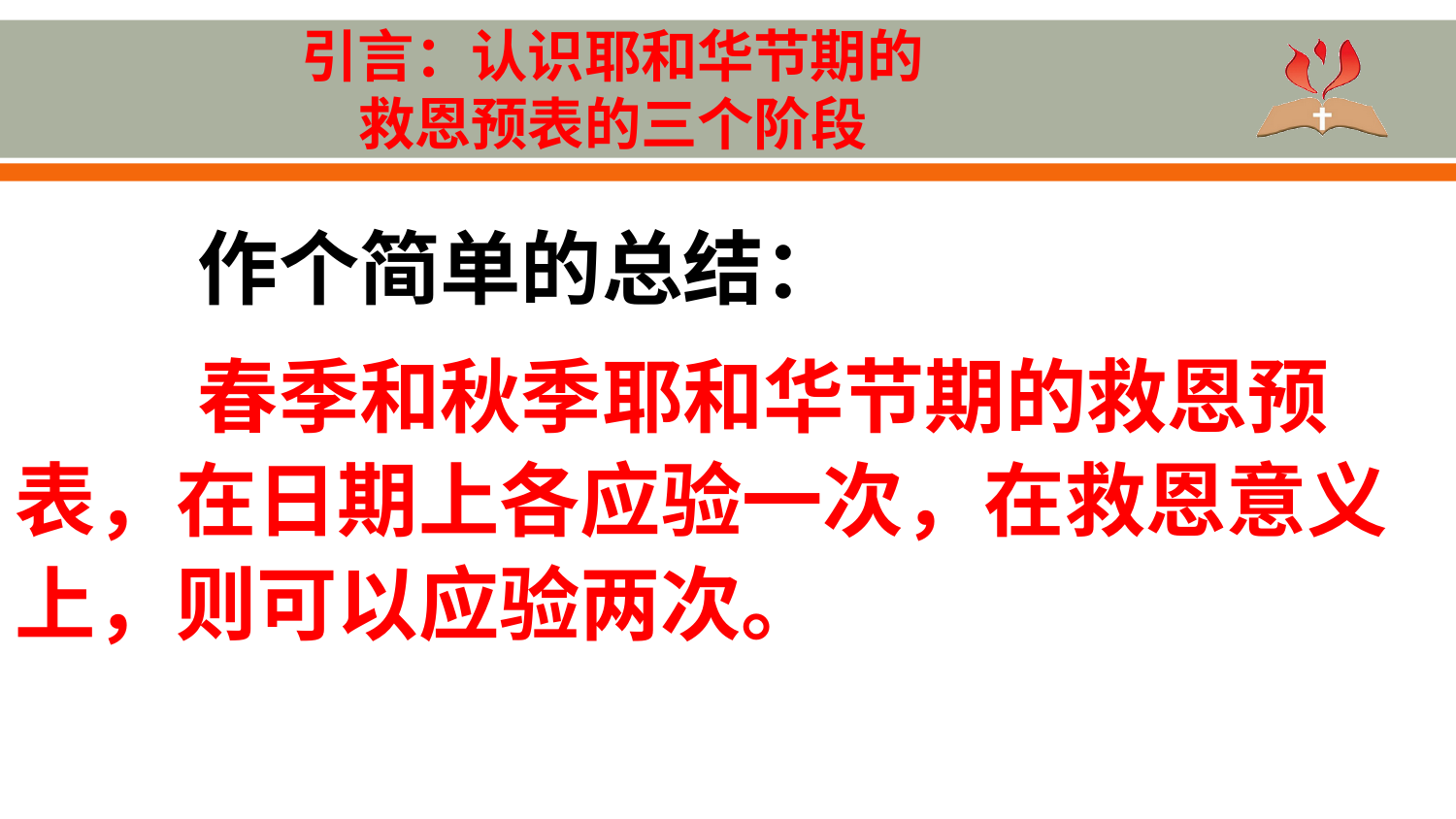

# 引言：认识耶和华节期的 救恩预表的三个阶段
 作个简单的总结：
 春季和秋季耶和华节期的救恩预表，在日期上各应验一次，在救恩意义上，则可以应验两次。